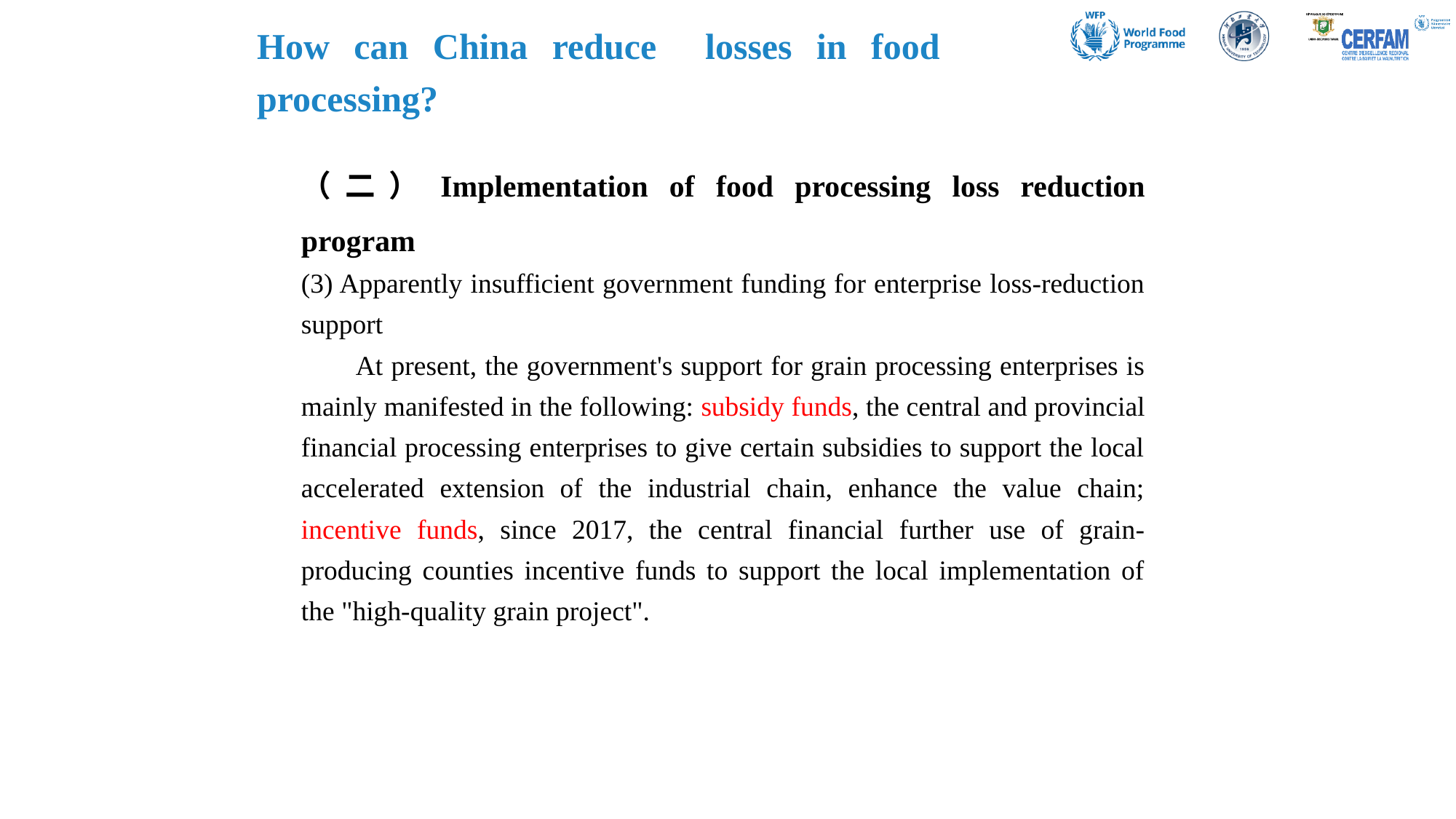

How can China reduce  losses in food processing?
（二）Implementation of food processing loss reduction program
(3) Apparently insufficient government funding for enterprise loss-reduction support
At present, the government's support for grain processing enterprises is mainly manifested in the following: subsidy funds, the central and provincial financial processing enterprises to give certain subsidies to support the local accelerated extension of the industrial chain, enhance the value chain; incentive funds, since 2017, the central financial further use of grain-producing counties incentive funds to support the local implementation of the "high-quality grain project".